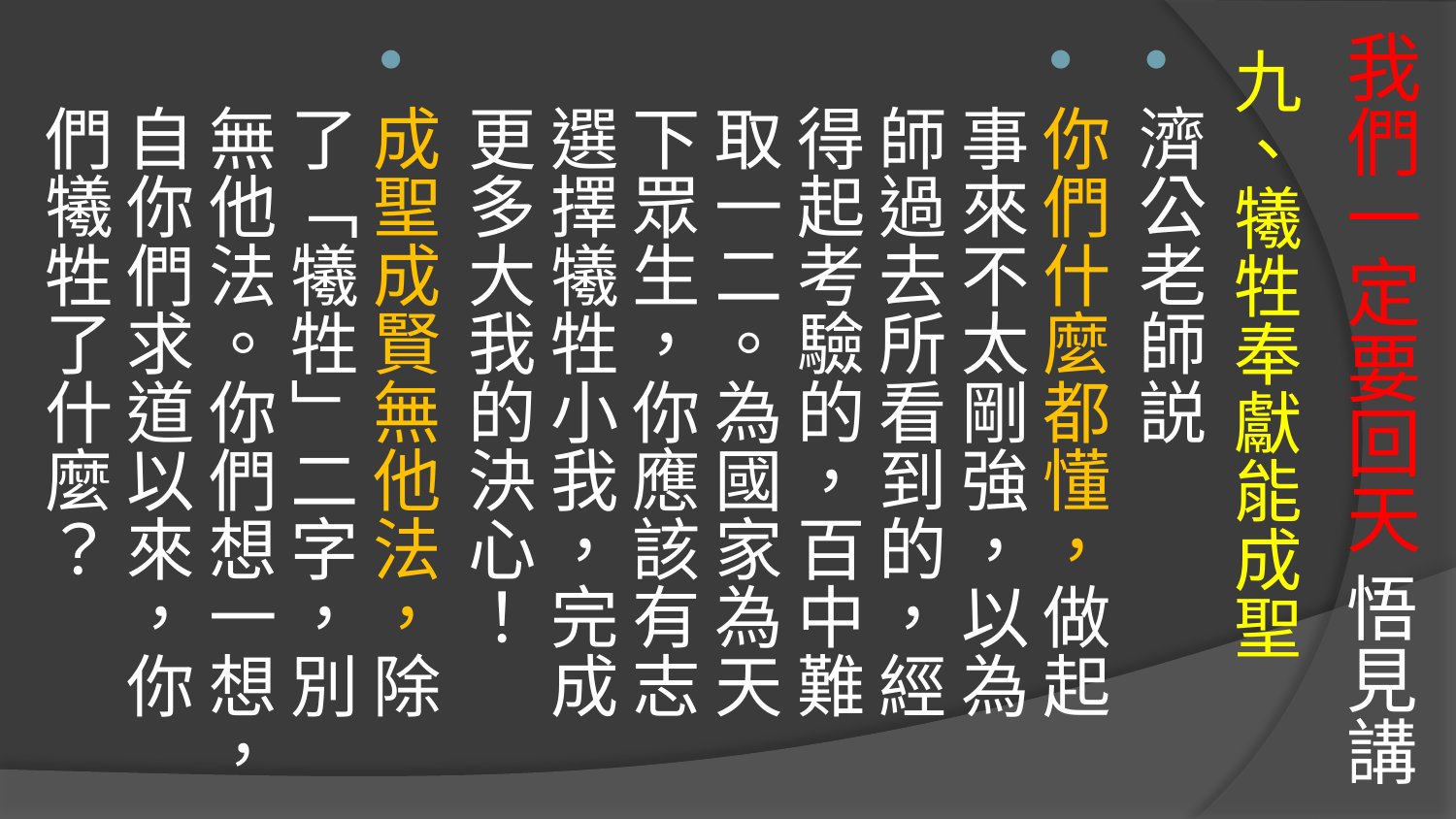

# 我們一定要回天 悟見講
九、犧牲奉獻能成聖
濟公老師説
你們什麼都懂，做起事來不太剛強，以為師過去所看到的，經得起考驗的，百中難取一二。為國家為天下眾生，你應該有志選擇犧牲小我，完成更多大我的決心！
成聖成賢無他法，除了「犧牲」二字，別無他法。你們想一想，自你們求道以來，你們犧牲了什麼？